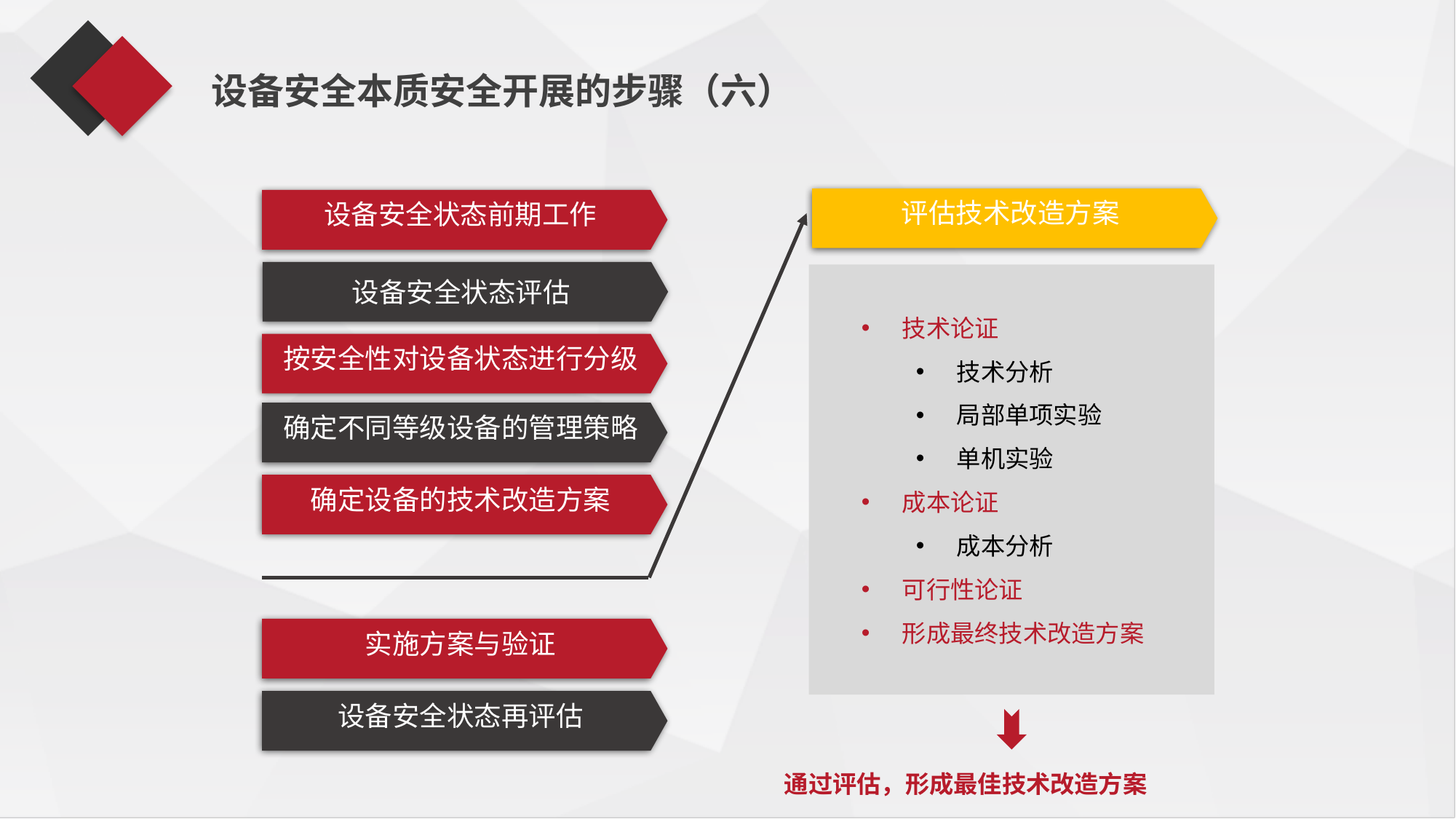

设备安全本质安全开展的步骤（六）
评估技术改造方案
设备安全状态前期工作
设备安全状态评估

技术论证
技术分析
局部单项实验
单机实验
成本论证
成本分析
可行性论证
形成最终技术改造方案
按安全性对设备状态进行分级
确定不同等级设备的管理策略
确定设备的技术改造方案
实施方案与验证
设备安全状态再评估

通过评估，形成最佳技术改造方案